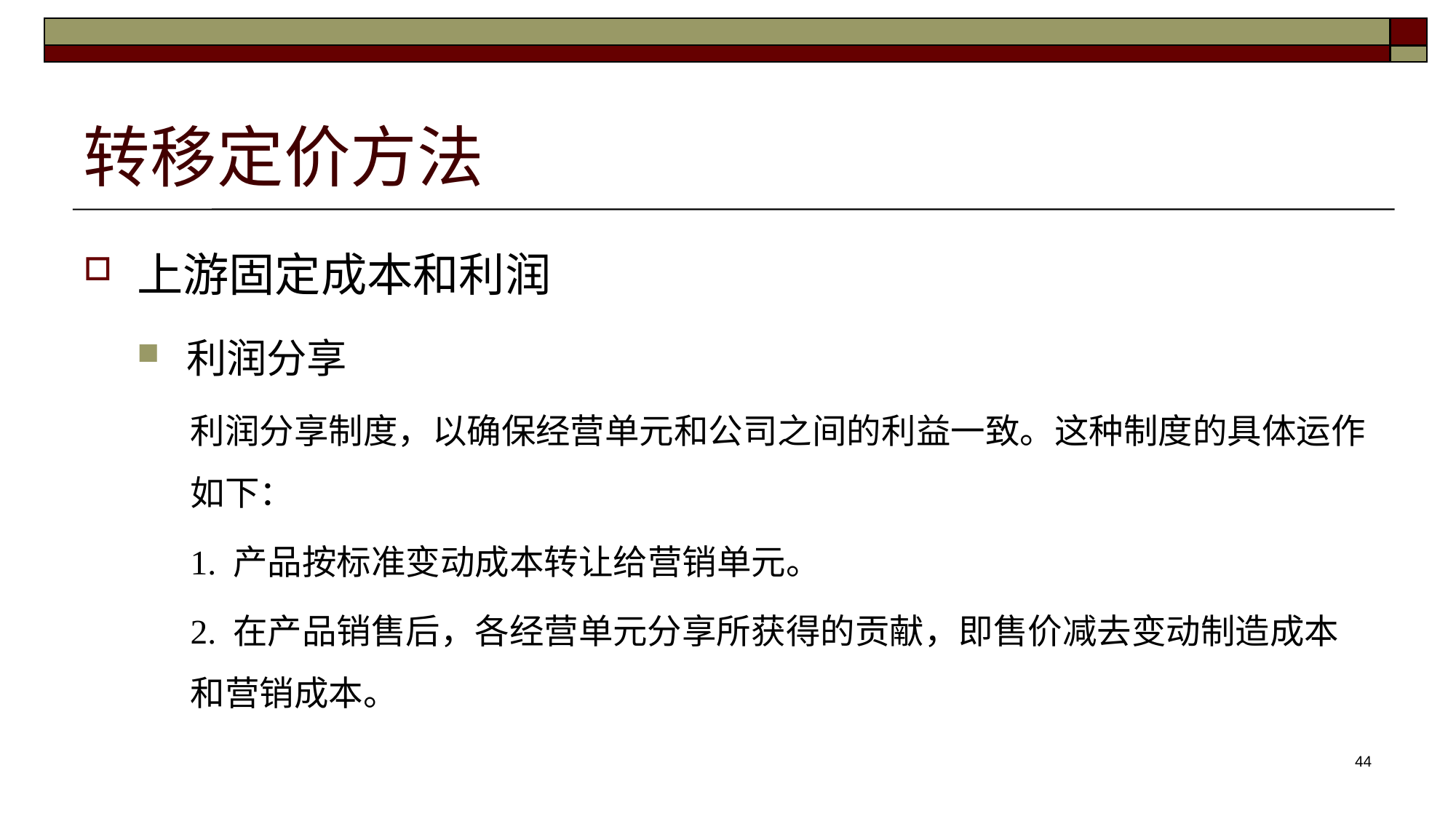

# 转移定价方法
上游固定成本和利润
利润分享
利润分享制度，以确保经营单元和公司之间的利益一致。这种制度的具体运作如下：
1. 产品按标准变动成本转让给营销单元。
2. 在产品销售后，各经营单元分享所获得的贡献，即售价减去变动制造成本和营销成本。

44